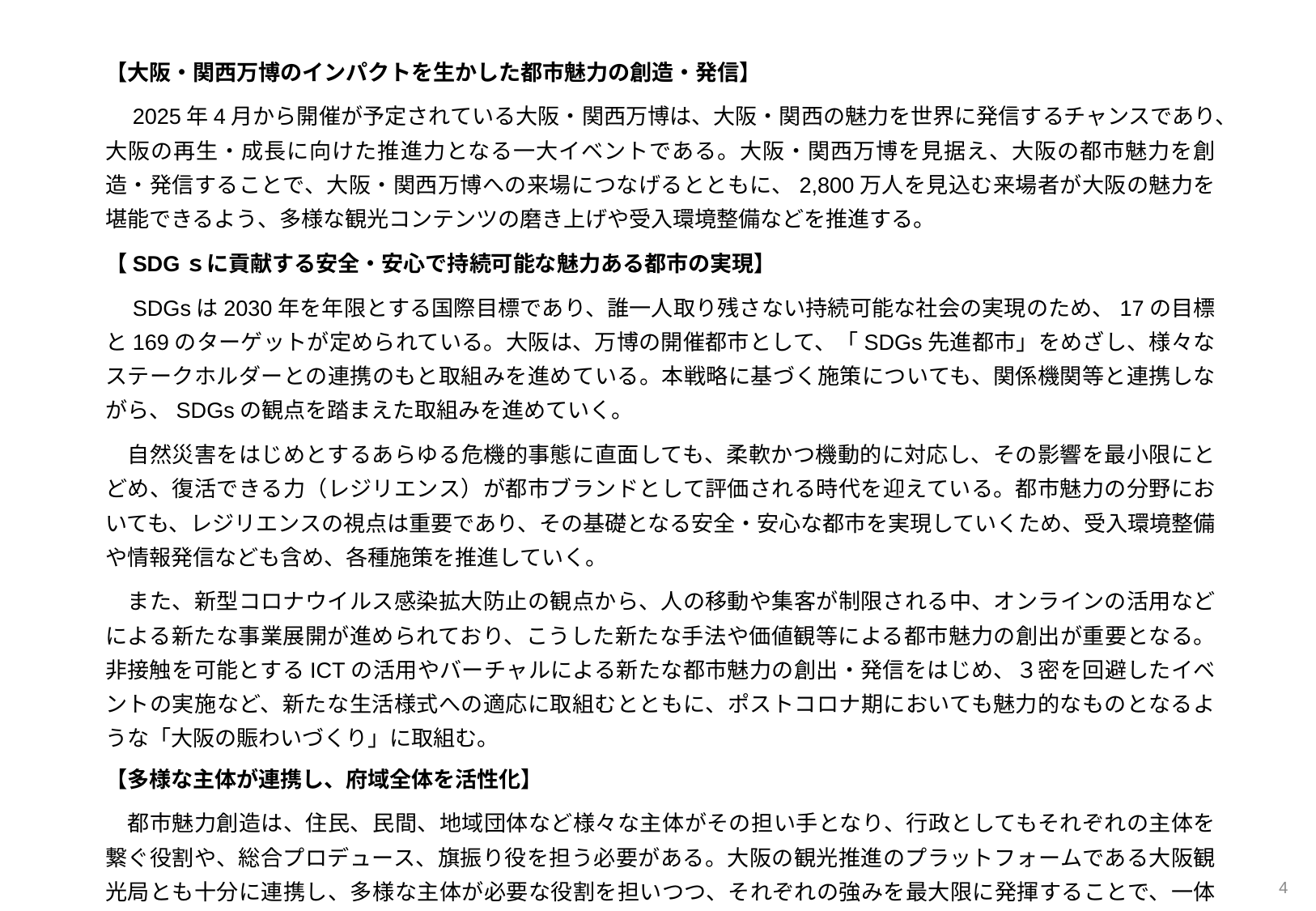

【大阪・関西万博のインパクトを生かした都市魅力の創造・発信】
　2025年4月から開催が予定されている大阪・関西万博は、大阪・関西の魅力を世界に発信するチャンスであり、大阪の再生・成長に向けた推進力となる一大イベントである。大阪・関西万博を見据え、大阪の都市魅力を創造・発信することで、大阪・関西万博への来場につなげるとともに、2,800万人を見込む来場者が大阪の魅力を堪能できるよう、多様な観光コンテンツの磨き上げや受入環境整備などを推進する。
【SDGｓに貢献する安全・安心で持続可能な魅力ある都市の実現】
　SDGsは2030年を年限とする国際目標であり、誰一人取り残さない持続可能な社会の実現のため、17の目標と169のターゲットが定められている。大阪は、万博の開催都市として、「SDGs先進都市」をめざし、様々なステークホルダーとの連携のもと取組みを進めている。本戦略に基づく施策についても、関係機関等と連携しながら、SDGsの観点を踏まえた取組みを進めていく。
　自然災害をはじめとするあらゆる危機的事態に直面しても、柔軟かつ機動的に対応し、その影響を最小限にとどめ、復活できる力（レジリエンス）が都市ブランドとして評価される時代を迎えている。都市魅力の分野においても、レジリエンスの視点は重要であり、その基礎となる安全・安心な都市を実現していくため、受入環境整備や情報発信なども含め、各種施策を推進していく。
　また、新型コロナウイルス感染拡大防止の観点から、人の移動や集客が制限される中、オンラインの活用などによる新たな事業展開が進められており、こうした新たな手法や価値観等による都市魅力の創出が重要となる。 非接触を可能とするICTの活用やバーチャルによる新たな都市魅力の創出・発信をはじめ、３密を回避したイベントの実施など、新たな生活様式への適応に取組むとともに、ポストコロナ期においても魅力的なものとなるような「大阪の賑わいづくり」に取組む。
【多様な主体が連携し、府域全体を活性化】
　都市魅力創造は、住民、民間、地域団体など様々な主体がその担い手となり、行政としてもそれぞれの主体を繋ぐ役割や、総合プロデュース、旗振り役を担う必要がある。大阪の観光推進のプラットフォームである大阪観光局とも十分に連携し、多様な主体が必要な役割を担いつつ、それぞれの強みを最大限に発揮することで、一体となって都市魅力の向上に向けた取組みを展開し、府域全体を活性化させる。

4